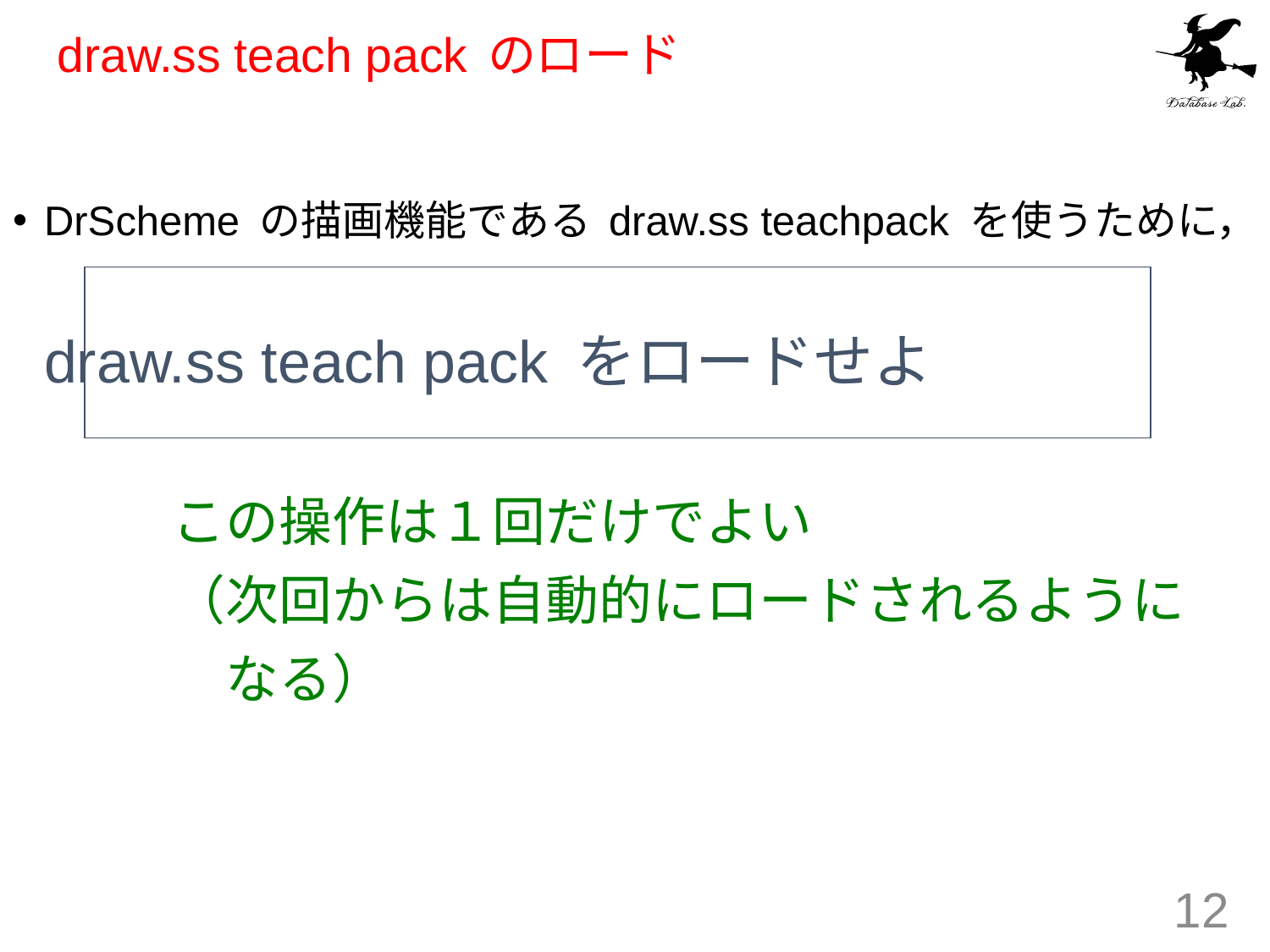

# draw.ss teach pack のロード
DrScheme の描画機能である draw.ss teachpack を使うために，

		draw.ss teach pack をロードせよ

　　　この操作は１回だけでよい
　　　（次回からは自動的にロードされるように
　　　　なる）

12